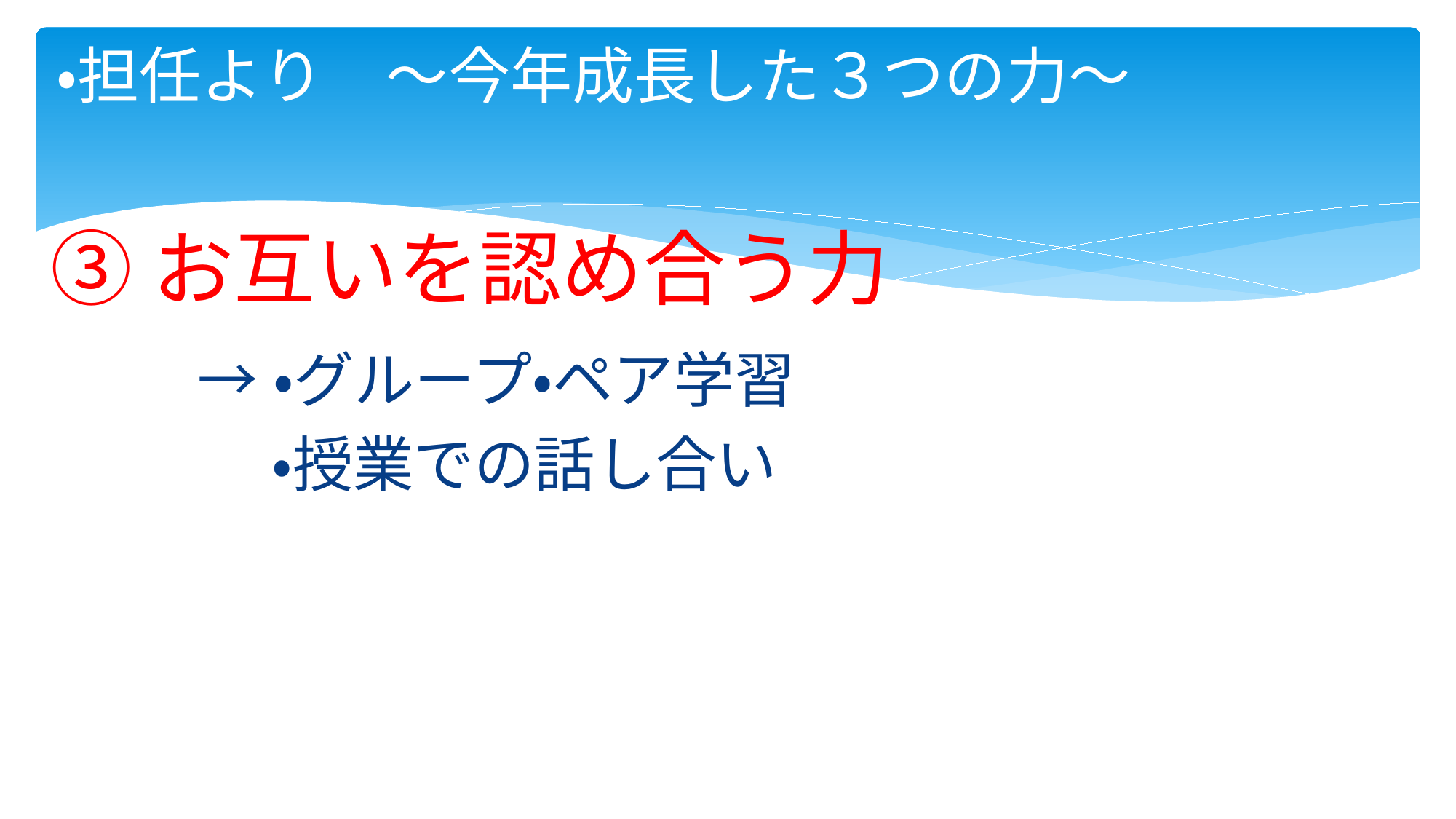

# ・担任より　～今年成長した３つの力～
③お互いを認め合う力
→・グループ・ペア学習
　 ・授業での話し合い